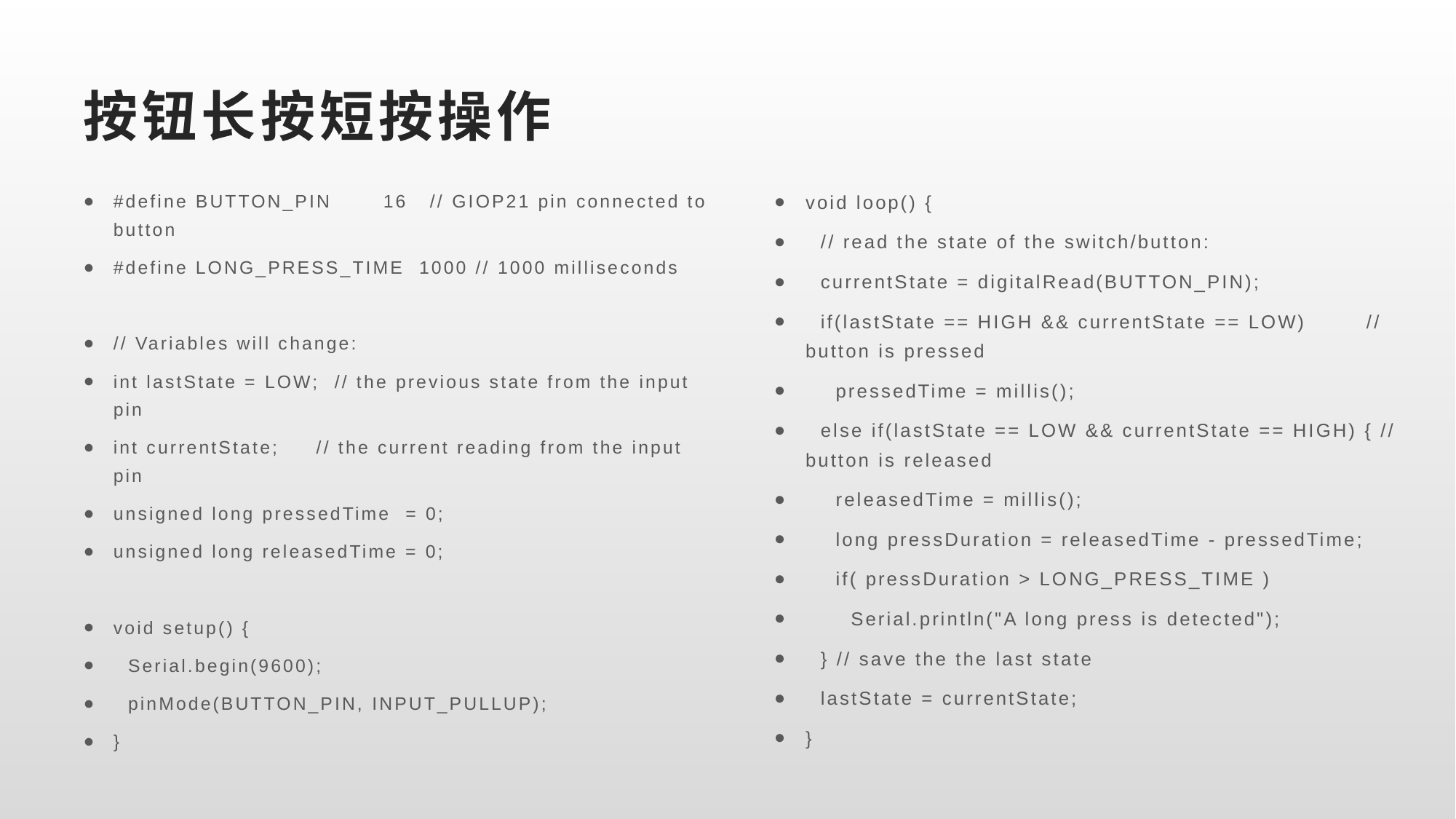

# 按钮长按短按操作
#define BUTTON_PIN       16   // GIOP21 pin connected to button
#define LONG_PRESS_TIME  1000 // 1000 milliseconds

// Variables will change:
int lastState = LOW;  // the previous state from the input pin
int currentState;     // the current reading from the input pin
unsigned long pressedTime  = 0;
unsigned long releasedTime = 0;

void setup() {
  Serial.begin(9600);
  pinMode(BUTTON_PIN, INPUT_PULLUP);
}
void loop() {
  // read the state of the switch/button:
  currentState = digitalRead(BUTTON_PIN);
  if(lastState == HIGH && currentState == LOW)        // button is pressed
    pressedTime = millis();
  else if(lastState == LOW && currentState == HIGH) { // button is released
    releasedTime = millis();
    long pressDuration = releasedTime - pressedTime;
    if( pressDuration > LONG_PRESS_TIME )
      Serial.println("A long press is detected");
  } // save the the last state
  lastState = currentState;
}